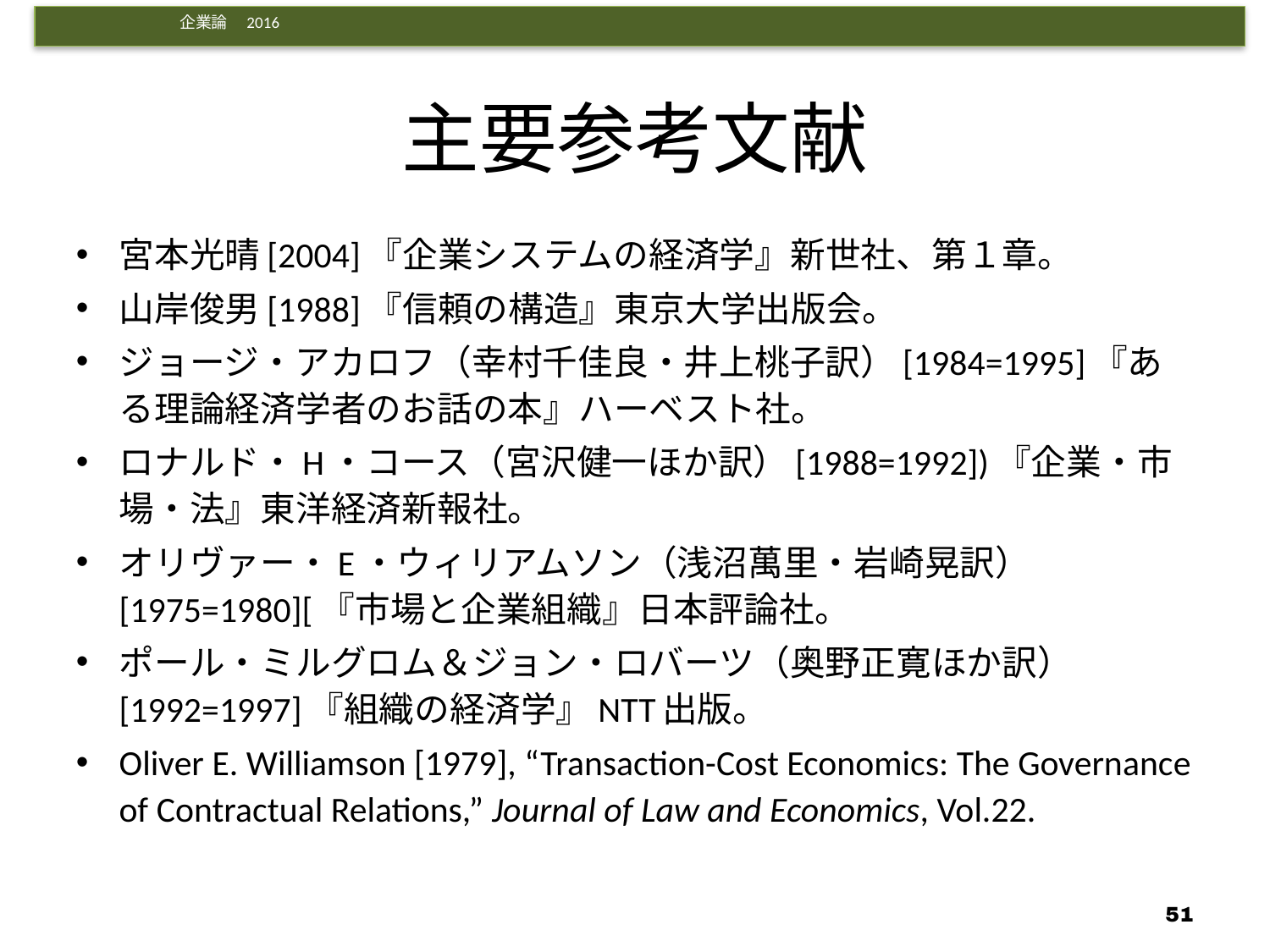

# 主要参考文献
宮本光晴[2004]『企業システムの経済学』新世社、第１章。
山岸俊男[1988]『信頼の構造』東京大学出版会。
ジョージ・アカロフ（幸村千佳良・井上桃子訳）[1984=1995]『ある理論経済学者のお話の本』ハーベスト社。
ロナルド・H・コース（宮沢健一ほか訳）[1988=1992])『企業・市場・法』東洋経済新報社。
オリヴァー・E・ウィリアムソン（浅沼萬里・岩崎晃訳）[1975=1980][『市場と企業組織』日本評論社。
ポール・ミルグロム＆ジョン・ロバーツ（奥野正寛ほか訳）[1992=1997]『組織の経済学』NTT出版。
Oliver E. Williamson [1979], “Transaction-Cost Economics: The Governance of Contractual Relations,” Journal of Law and Economics, Vol.22.

51